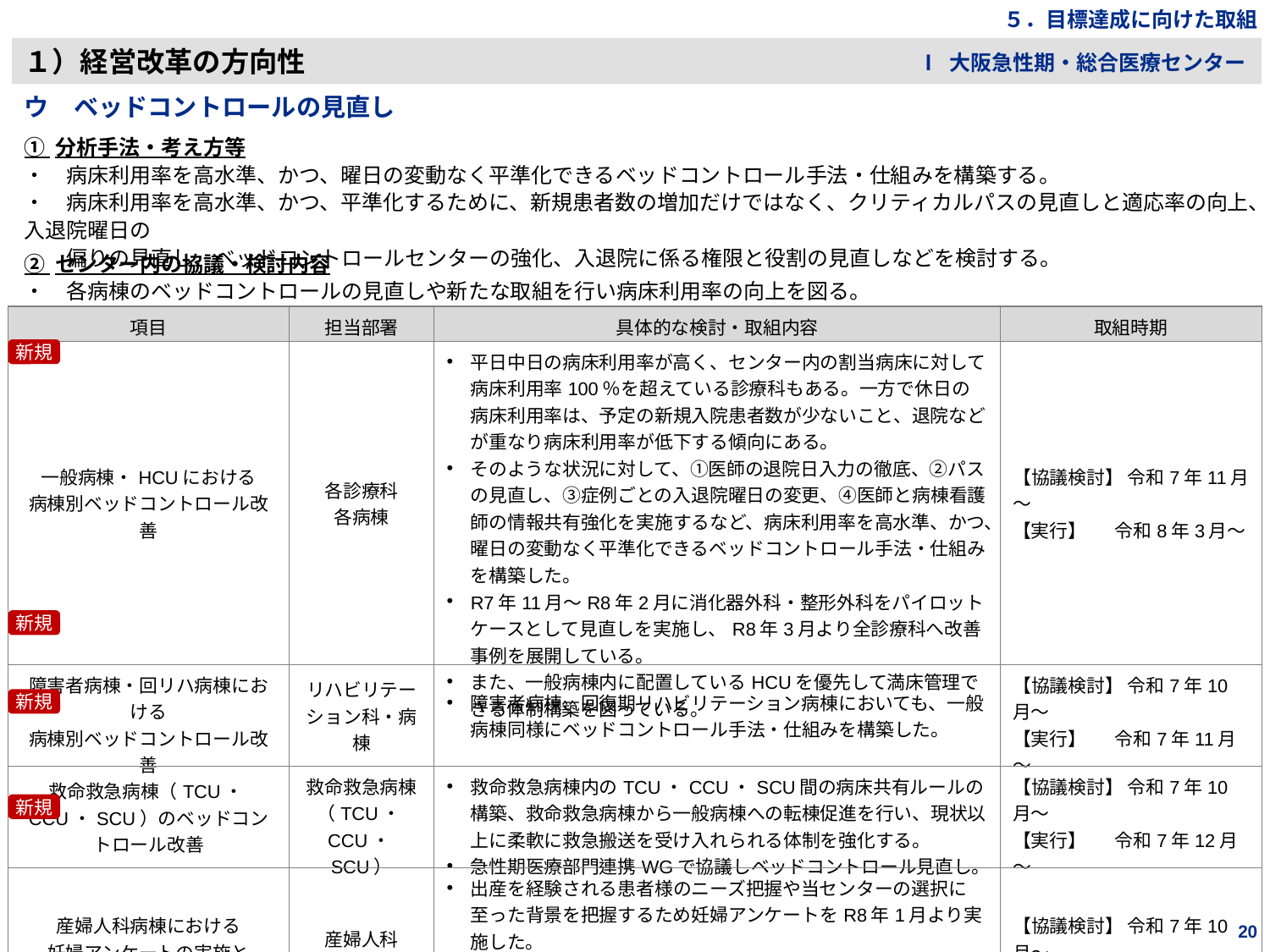

５．目標達成に向けた取組
１）経営改革の方向性
Ⅰ 大阪急性期・総合医療センター
ウ　ベッドコントロールの見直し
① 分析手法・考え方等
・　病床利用率を高水準、かつ、曜日の変動なく平準化できるベッドコントロール手法・仕組みを構築する。
・　病床利用率を高水準、かつ、平準化するために、新規患者数の増加だけではなく、クリティカルパスの見直しと適応率の向上、入退院曜日の
　　偏りの見直し、ベッドコントロールセンターの強化、入退院に係る権限と役割の見直しなどを検討する。
② センター内の協議・検討内容
・　各病棟のベッドコントロールの見直しや新たな取組を行い病床利用率の向上を図る。
| 項目 | 担当部署 | 具体的な検討・取組内容 | 取組時期 |
| --- | --- | --- | --- |
| 一般病棟・HCUにおける 病棟別ベッドコントロール改善 | 各診療科 各病棟 | 平日中日の病床利用率が高く、センター内の割当病床に対して病床利用率100％を超えている診療科もある。一方で休日の病床利用率は、予定の新規入院患者数が少ないこと、退院などが重なり病床利用率が低下する傾向にある。 そのような状況に対して、①医師の退院日入力の徹底、②パスの見直し、③症例ごとの入退院曜日の変更、④医師と病棟看護師の情報共有強化を実施するなど、病床利用率を高水準、かつ、曜日の変動なく平準化できるベッドコントロール手法・仕組みを構築した。 R7年11月～R8年2月に消化器外科・整形外科をパイロットケースとして見直しを実施し、R8年3月より全診療科へ改善事例を展開している。 また、一般病棟内に配置しているHCUを優先して満床管理できる体制構築を図っている。 | 【協議検討】 令和7年11月～ 【実行】 令和8年3月～ |
| 障害者病棟・回リハ病棟における 病棟別ベッドコントロール改善 | リハビリテーション科・病棟 | 障害者病棟、回復期リハビリテーション病棟においても、一般病棟同様にベッドコントロール手法・仕組みを構築した。 | 【協議検討】 令和7年10月～ 【実行】 令和7年11月～ |
| 救命救急病棟（TCU・CCU・SCU）のベッドコントロール改善 | 救命救急病棟 （TCU・CCU・SCU） | 救命救急病棟内のTCU・CCU・SCU間の病床共有ルールの構築、救命救急病棟から一般病棟への転棟促進を行い、現状以上に柔軟に救急搬送を受け入れられる体制を強化する。 急性期医療部門連携WGで協議しベッドコントロール見直し。 | 【協議検討】 令和7年10月～ 【実行】 令和7年12月～ |
| 産婦人科病棟における 妊婦アンケートの実施と 近隣クリニックとの連携強化 | 産婦人科 産婦人科病棟 | 出産を経験される患者様のニーズ把握や当センターの選択に至った背景を把握するため妊婦アンケートをR8年1月より実施した。 また、当センターのご紹介元である近隣クリニックに対して、当センターにご紹介頂く理由や背景等を直接聞き取りを行う。 上記の取り組みにより、妊婦や近隣クリニックのニーズを把握したうえで、改善ポイントを実施していく。 | 【協議検討】 令和7年10月～ 【実行】 令和8年1月～ |
新規
新規
新規
新規
20